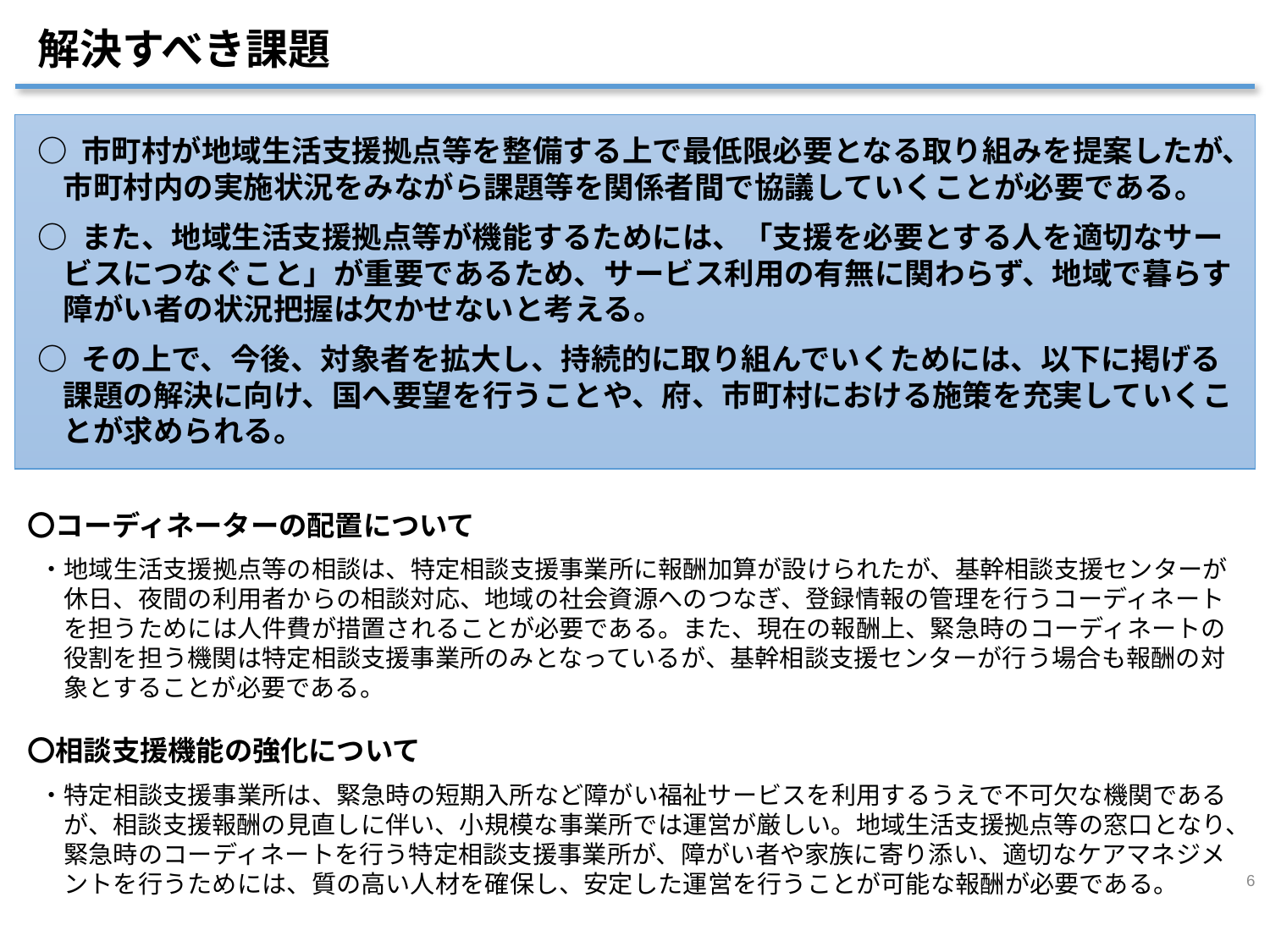

解決すべき課題

○ 市町村が地域生活支援拠点等を整備する上で最低限必要となる取り組みを提案したが、市町村内の実施状況をみながら課題等を関係者間で協議していくことが必要である。
○ また、地域生活支援拠点等が機能するためには、「支援を必要とする人を適切なサービスにつなぐこと」が重要であるため、サービス利用の有無に関わらず、地域で暮らす障がい者の状況把握は欠かせないと考える。
○ その上で、今後、対象者を拡大し、持続的に取り組んでいくためには、以下に掲げる課題の解決に向け、国へ要望を行うことや、府、市町村における施策を充実していくことが求められる。
〇コーディネーターの配置について
・地域生活支援拠点等の相談は、特定相談支援事業所に報酬加算が設けられたが、基幹相談支援センターが休日、夜間の利用者からの相談対応、地域の社会資源へのつなぎ、登録情報の管理を行うコーディネートを担うためには人件費が措置されることが必要である。また、現在の報酬上、緊急時のコーディネートの役割を担う機関は特定相談支援事業所のみとなっているが、基幹相談支援センターが行う場合も報酬の対象とすることが必要である。
〇相談支援機能の強化について
・特定相談支援事業所は、緊急時の短期入所など障がい福祉サービスを利用するうえで不可欠な機関であるが、相談支援報酬の見直しに伴い、小規模な事業所では運営が厳しい。地域生活支援拠点等の窓口となり、緊急時のコーディネートを行う特定相談支援事業所が、障がい者や家族に寄り添い、適切なケアマネジメントを行うためには、質の高い人材を確保し、安定した運営を行うことが可能な報酬が必要である。
6